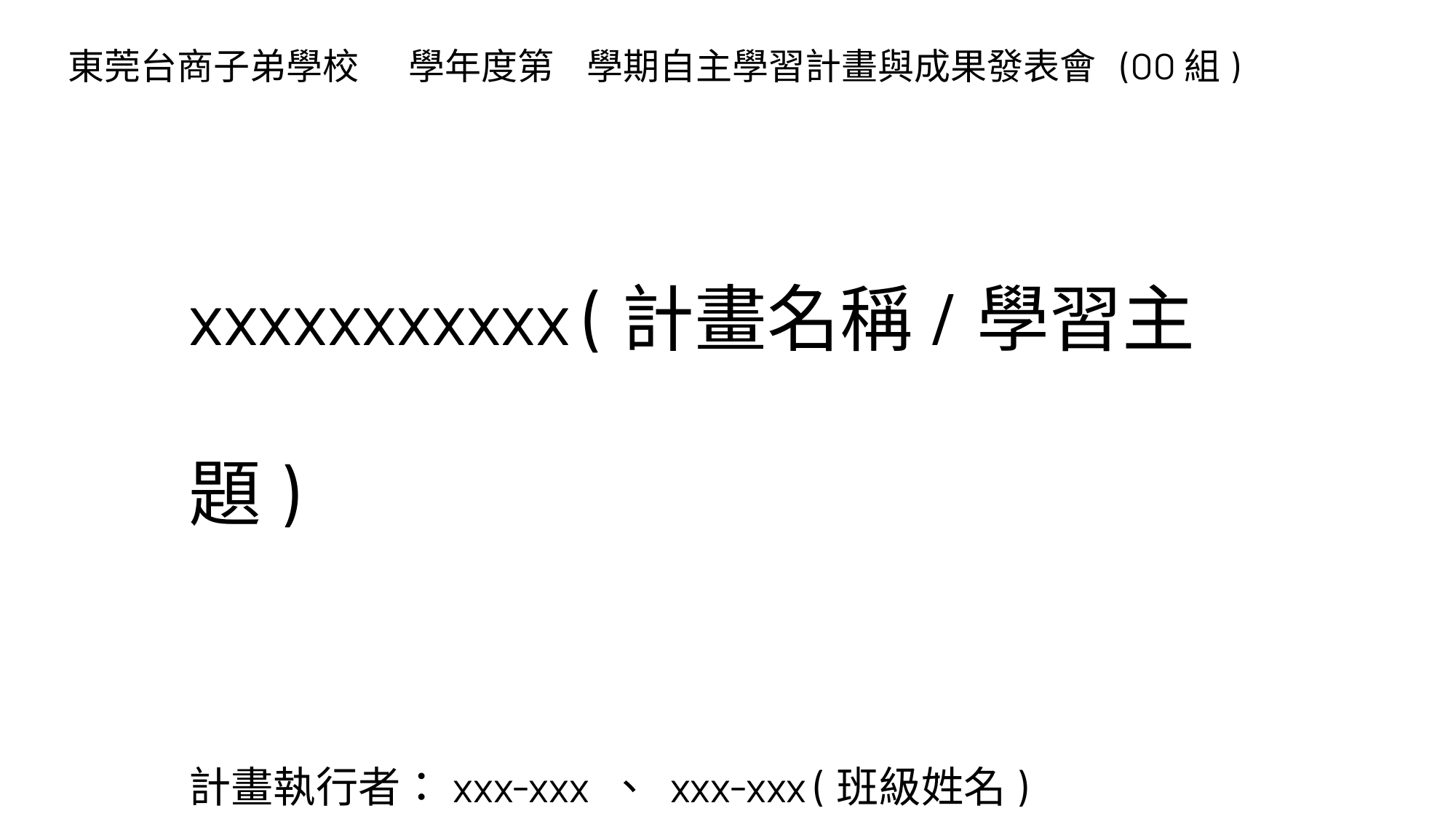

東莞台商子弟學校      學年度第    學期自主學習計畫與成果發表會  (OO組)
xxxxxxxxxxx (計畫名稱/學習主題)

計畫執行者：xxx-xxx 、 xxx-xxx (班級姓名)
 指導教師：xxx